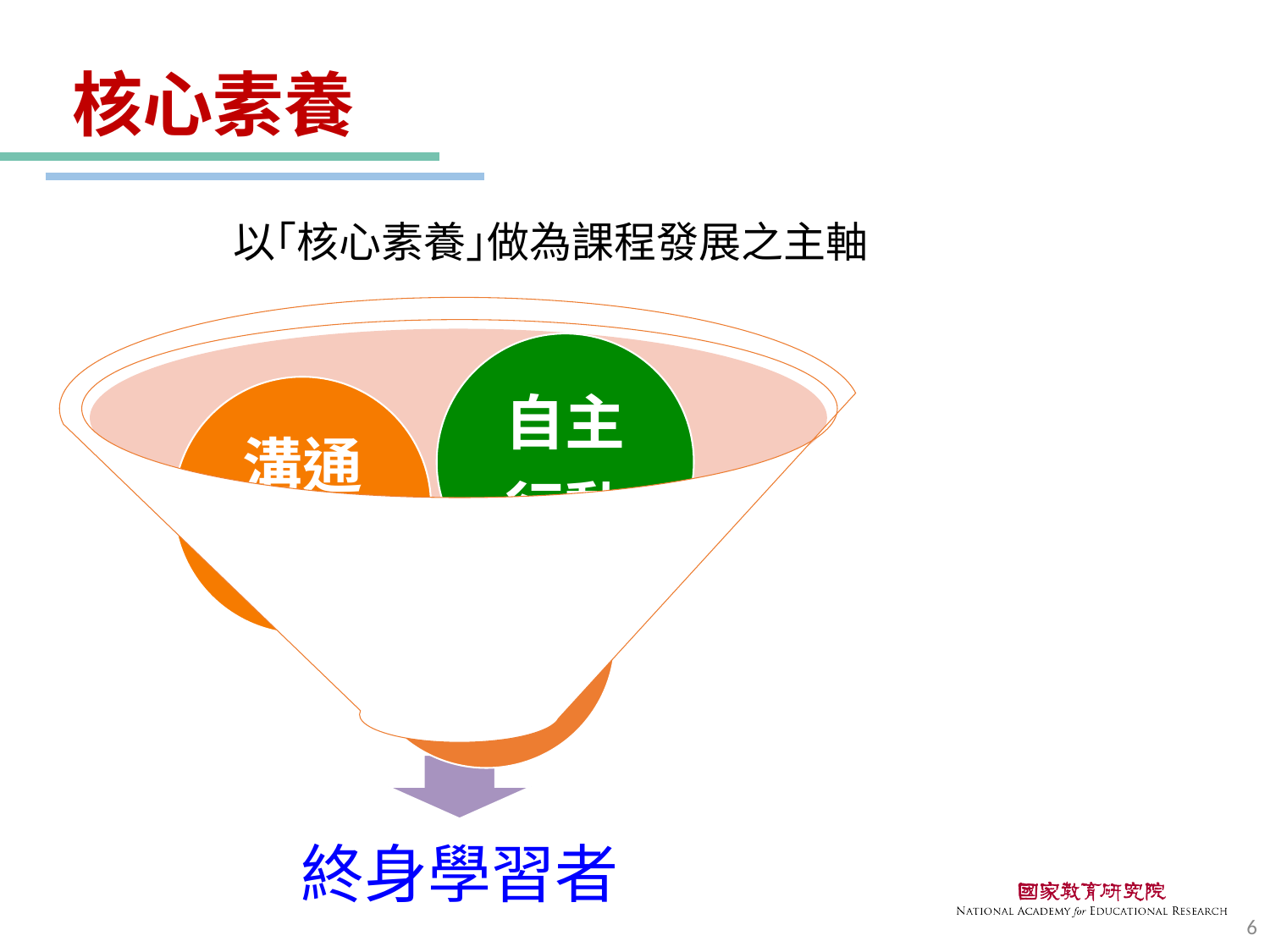

# 核心素養 以｢核心素養｣做為課程發展之主軸
自主行動
溝通互動
社會參與
終身學習者
6